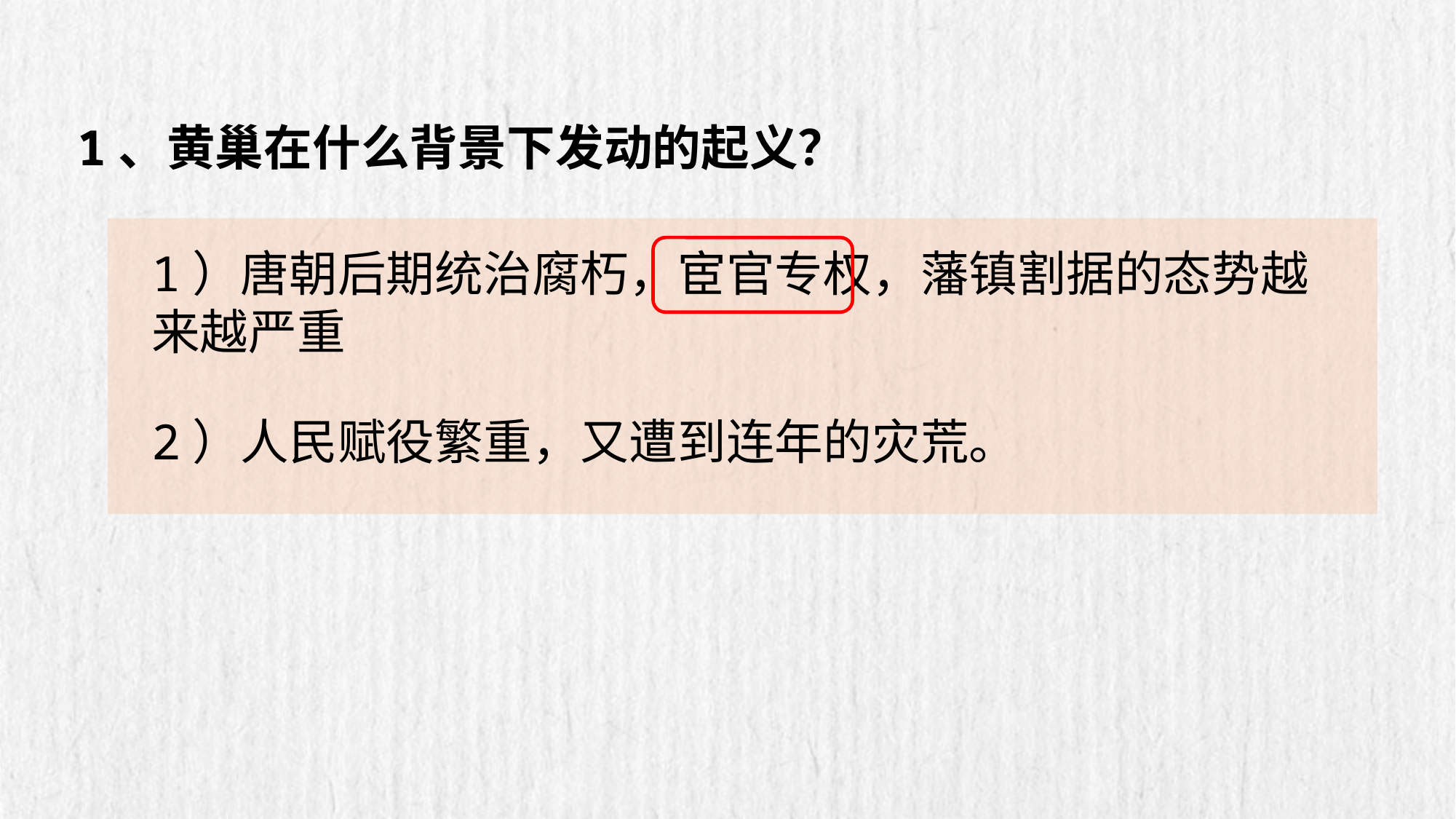

1、黄巢在什么背景下发动的起义？

1）唐朝后期统治腐朽，宦官专权，藩镇割据的态势越来越严重
2）人民赋役繁重，又遭到连年的灾荒。